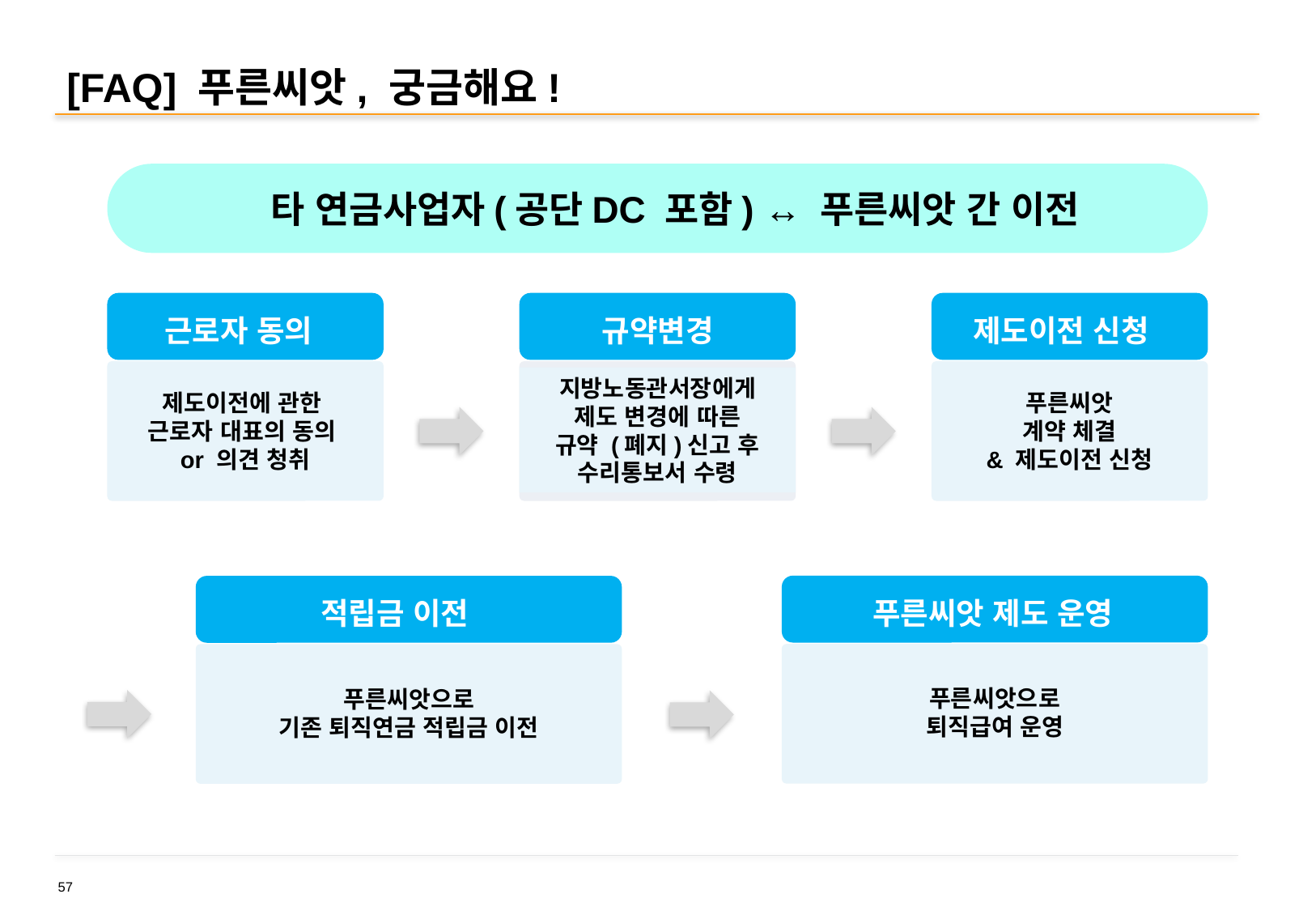

# [FAQ] 푸른씨앗, 궁금해요!

타 연금사업자(공단DC 포함) ↔ 푸른씨앗 간 이전

 근로자 동의
    규약변경
제도이전 신청

지방노동관서장에게
제도 변경에 따른
규약 (폐지)신고 후
수리통보서 수령
제도이전에 관한
근로자 대표의 동의
or 의견 청취
푸른씨앗
계약 체결
& 제도이전 신청

     푸른씨앗 제도 운영
         적립금 이전

푸른씨앗으로
퇴직급여 운영
푸른씨앗으로
기존 퇴직연금 적립금 이전